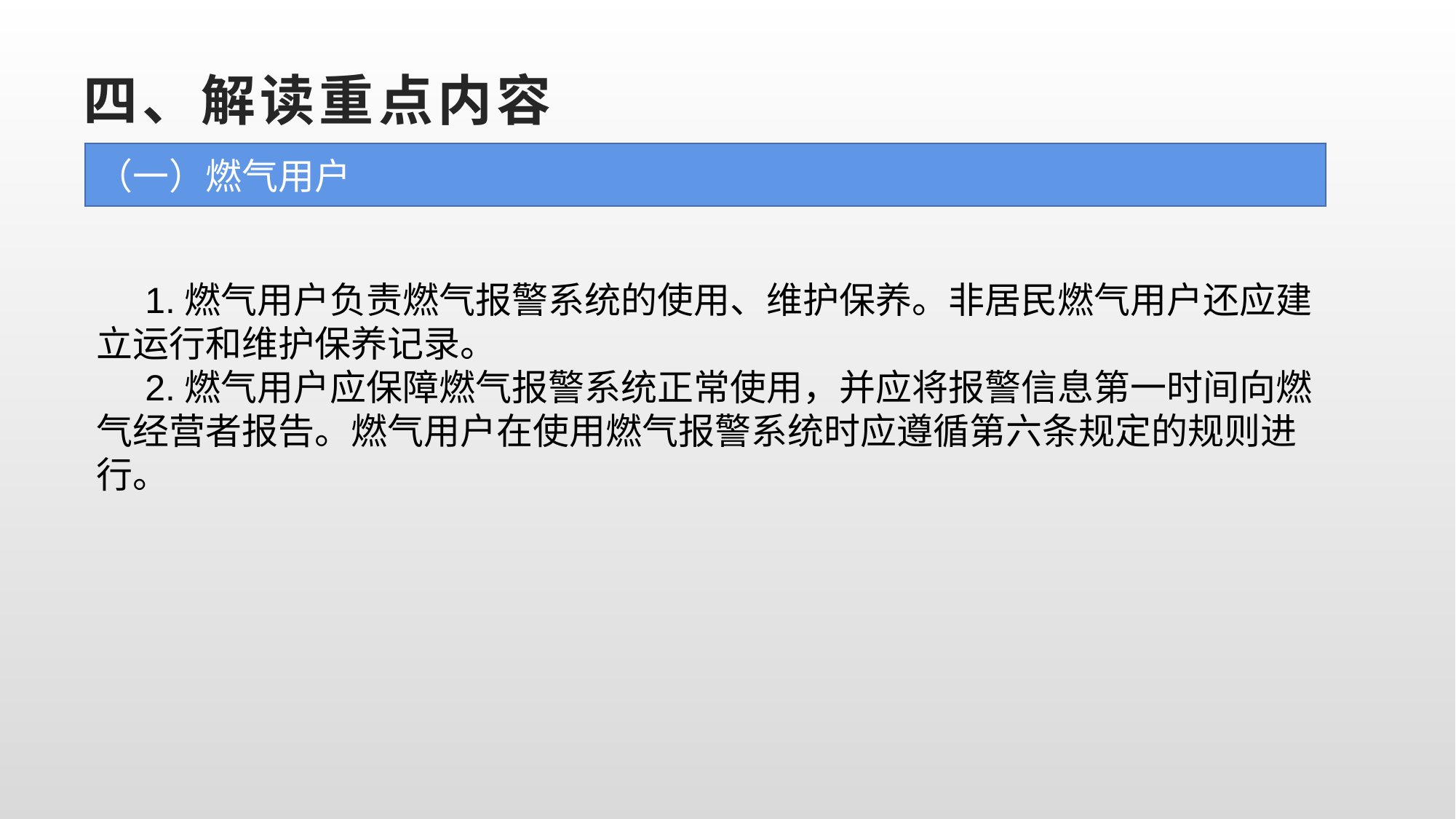

# 四、解读重点内容
（一）燃气用户
1.燃气用户负责燃气报警系统的使用、维护保养。非居民燃气用户还应建立运行和维护保养记录。
2.燃气用户应保障燃气报警系统正常使用，并应将报警信息第一时间向燃气经营者报告。燃气用户在使用燃气报警系统时应遵循第六条规定的规则进行。